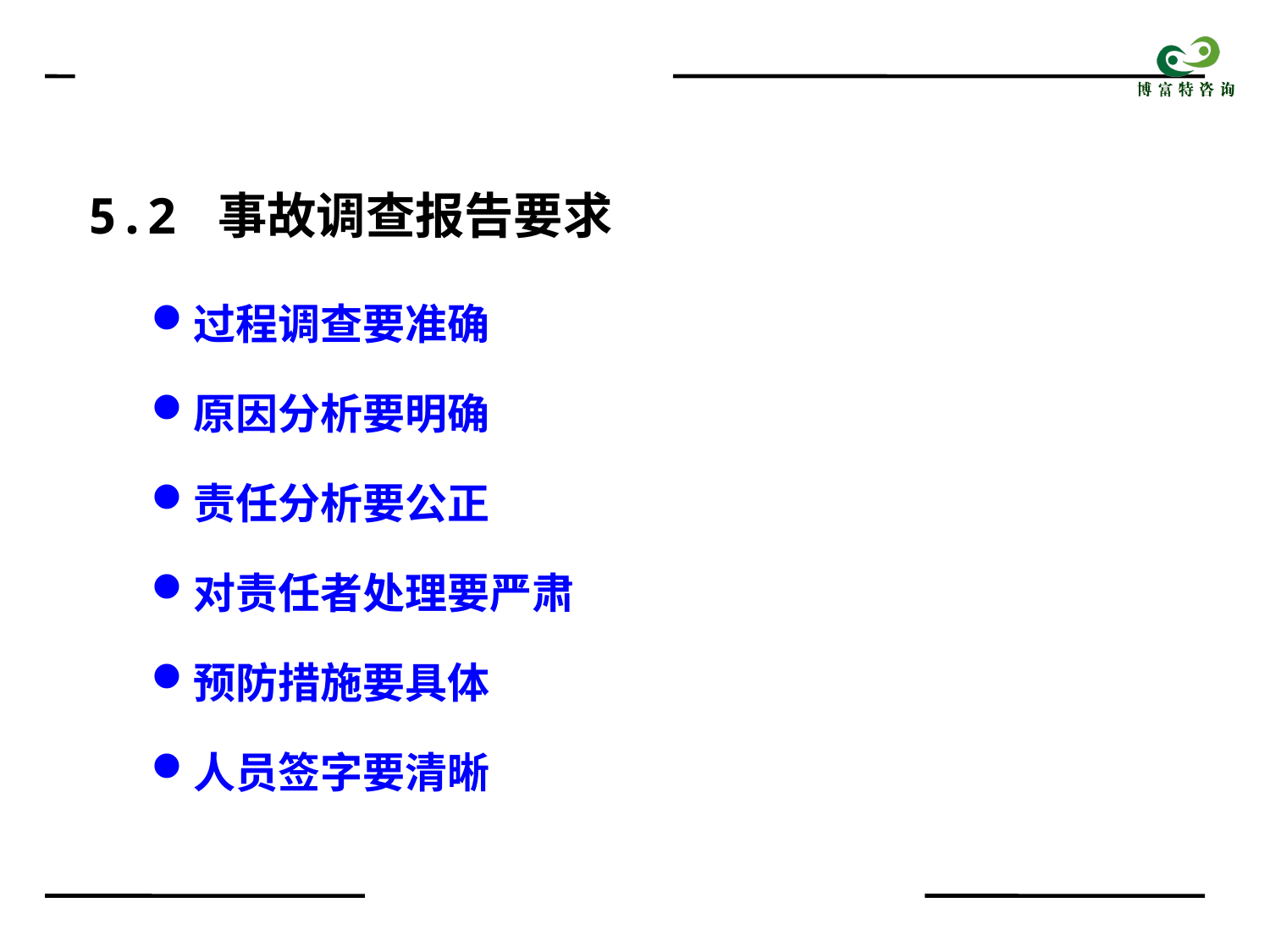

5.2 事故调查报告要求
过程调查要准确
原因分析要明确
责任分析要公正
对责任者处理要严肃
预防措施要具体
人员签字要清晰